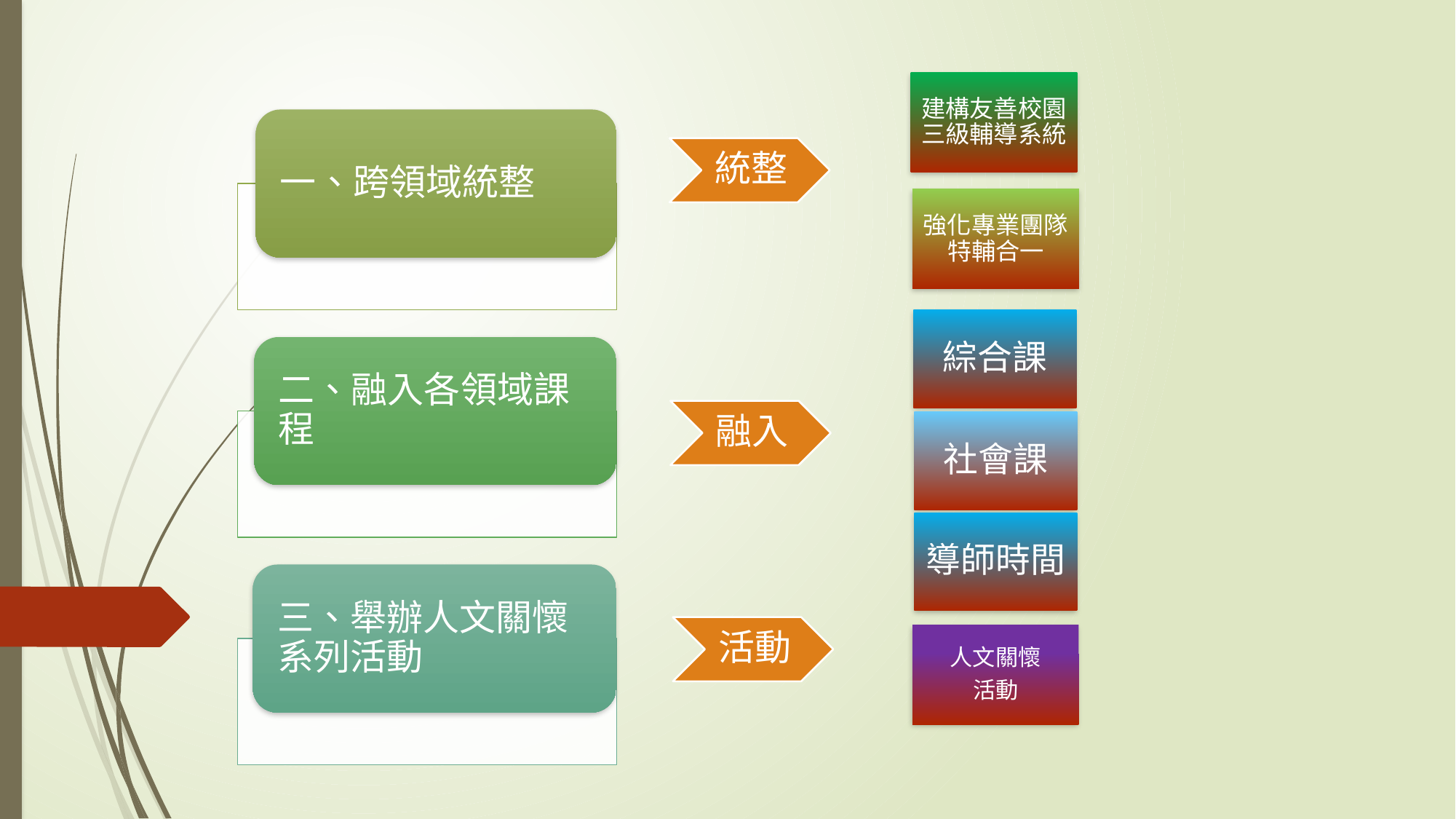

建構友善校園三級輔導系統
強化專業團隊特輔合一
一、跨領域統整
二、融入各領域課程
三、舉辦人文關懷系列活動
統整

綜合課
社會課
導師時間
融入

活動
人文關懷
活動